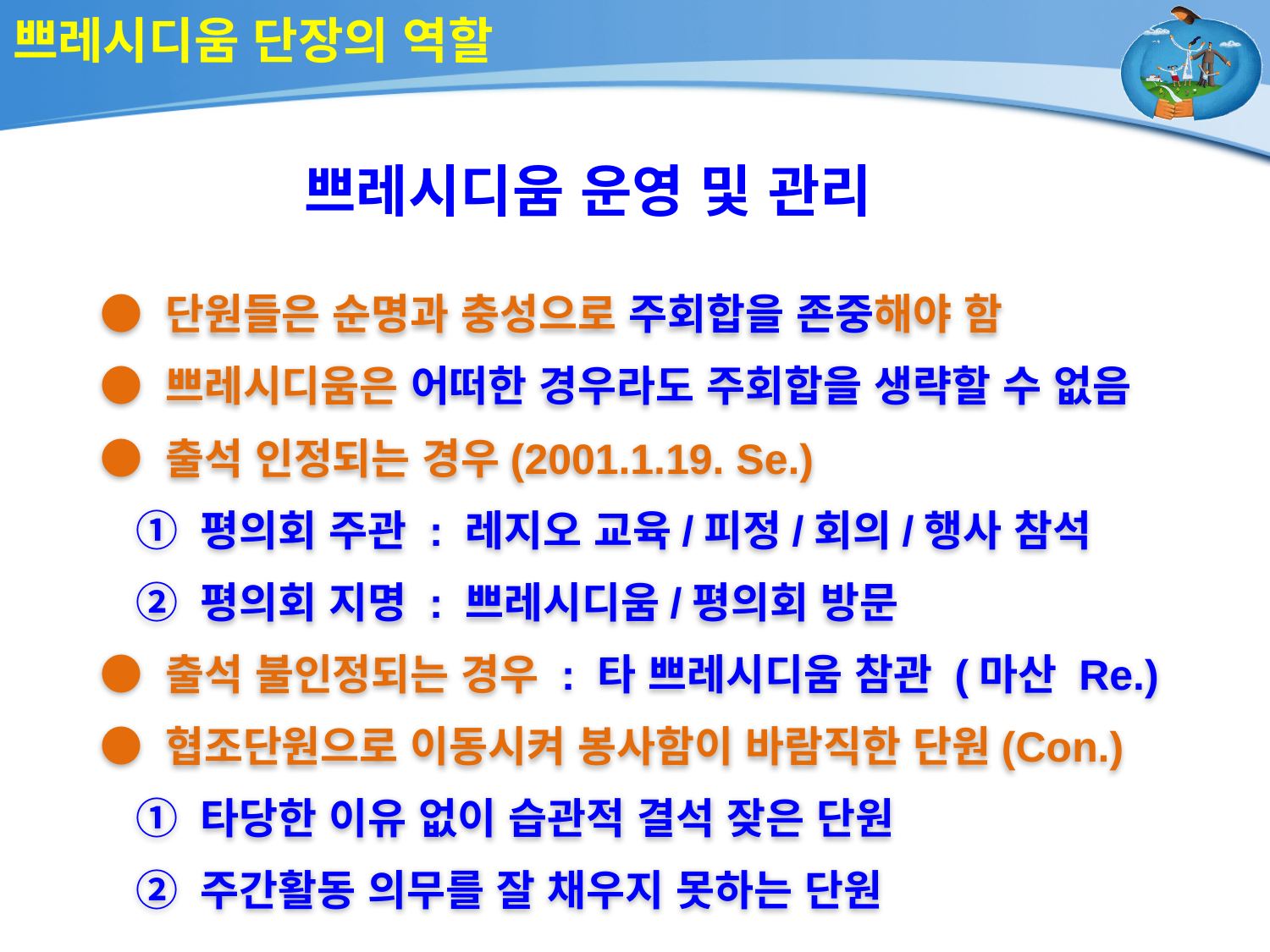

# 쁘레시디움 단장의 역할
쁘레시디움 운영 및 관리
● 단원들은 순명과 충성으로 주회합을 존중해야 함
● 쁘레시디움은 어떠한 경우라도 주회합을 생략할 수 없음
● 출석 인정되는 경우(2001.1.19. Se.)
   ① 평의회 주관 : 레지오 교육/피정/회의/행사 참석
   ② 평의회 지명 : 쁘레시디움/평의회 방문
● 출석 불인정되는 경우 : 타 쁘레시디움 참관 (마산 Re.)
● 협조단원으로 이동시켜 봉사함이 바람직한 단원(Con.)
   ① 타당한 이유 없이 습관적 결석 잦은 단원
   ② 주간활동 의무를 잘 채우지 못하는 단원